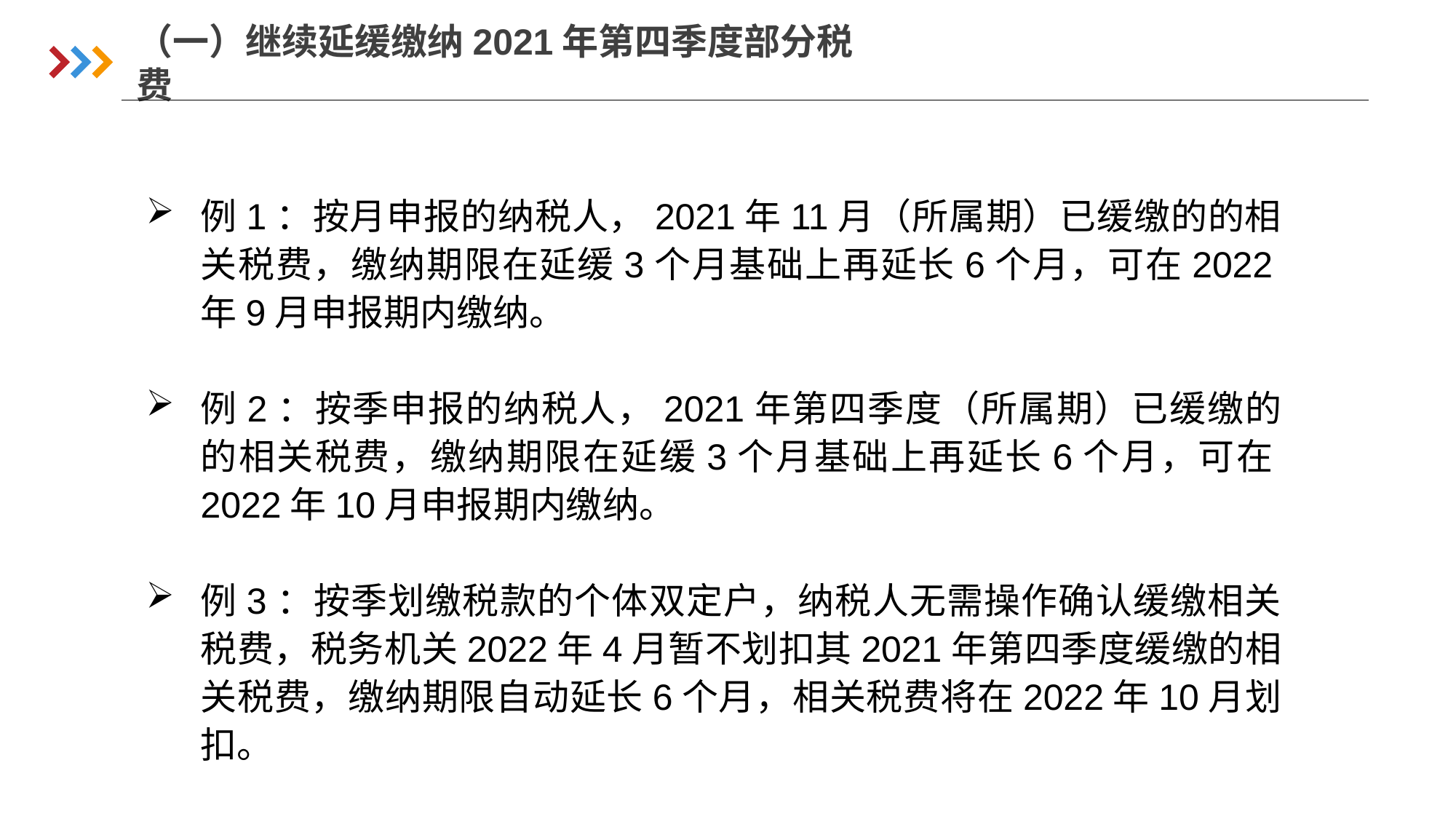

（一）继续延缓缴纳2021年第四季度部分税费

例1：按月申报的纳税人，2021年11月（所属期）已缓缴的的相关税费，缴纳期限在延缓3个月基础上再延长6个月，可在2022年9月申报期内缴纳。

例2：按季申报的纳税人，2021年第四季度（所属期）已缓缴的的相关税费，缴纳期限在延缓3个月基础上再延长6个月，可在2022年10月申报期内缴纳。

例3：按季划缴税款的个体双定户，纳税人无需操作确认缓缴相关税费，税务机关2022年4月暂不划扣其2021年第四季度缓缴的相关税费，缴纳期限自动延长6个月，相关税费将在2022年10月划扣。